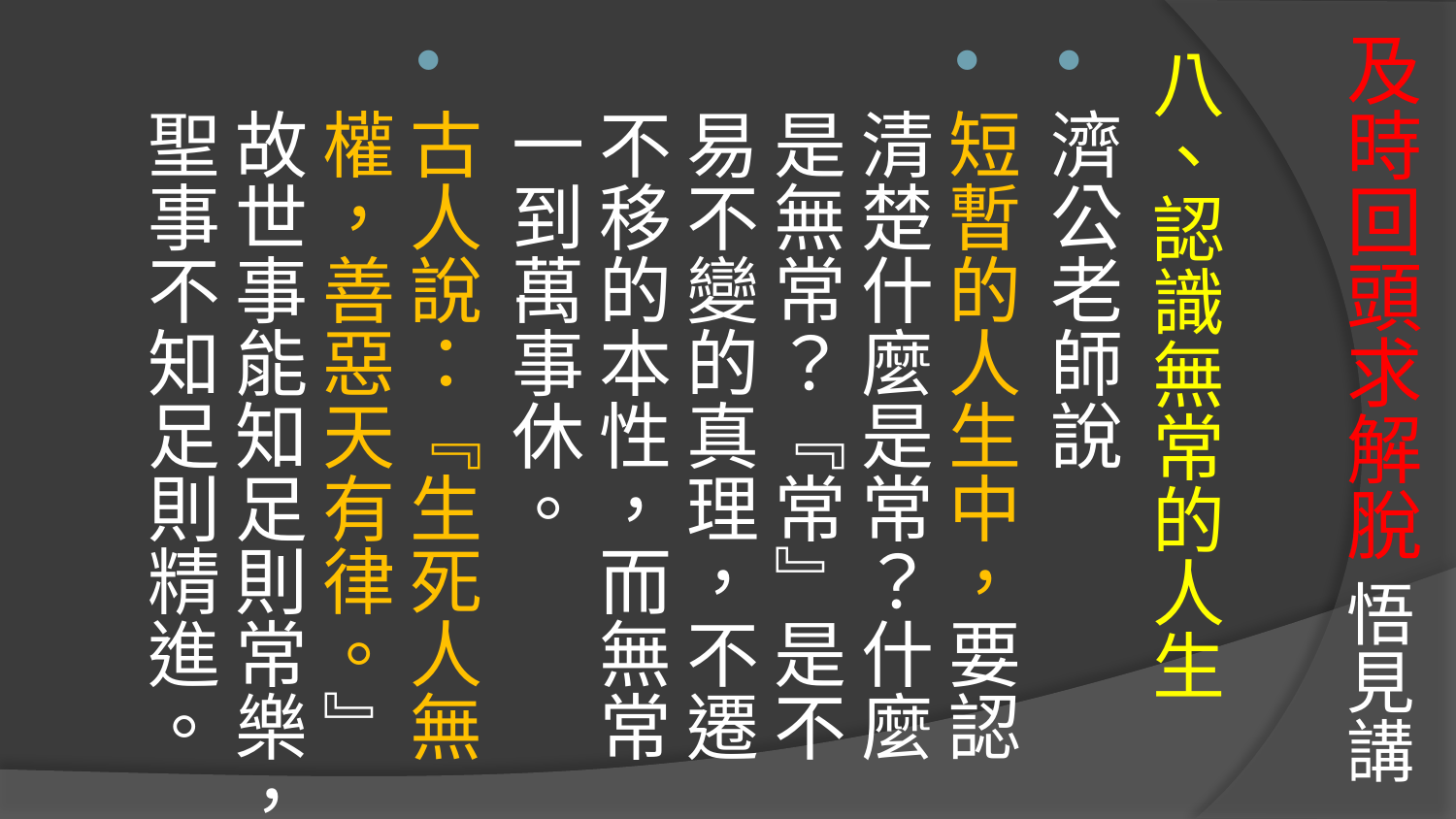

# 及時回頭求解脫 悟見講
八、認識無常的人生
濟公老師說
短暫的人生中，要認清楚什麼是常？什麼是無常？『常』是不易不變的真理，不遷不移的本性，而無常一到萬事休。
古人說：『生死人無權，善惡天有律。』故世事能知足則常樂，聖事不知足則精進。